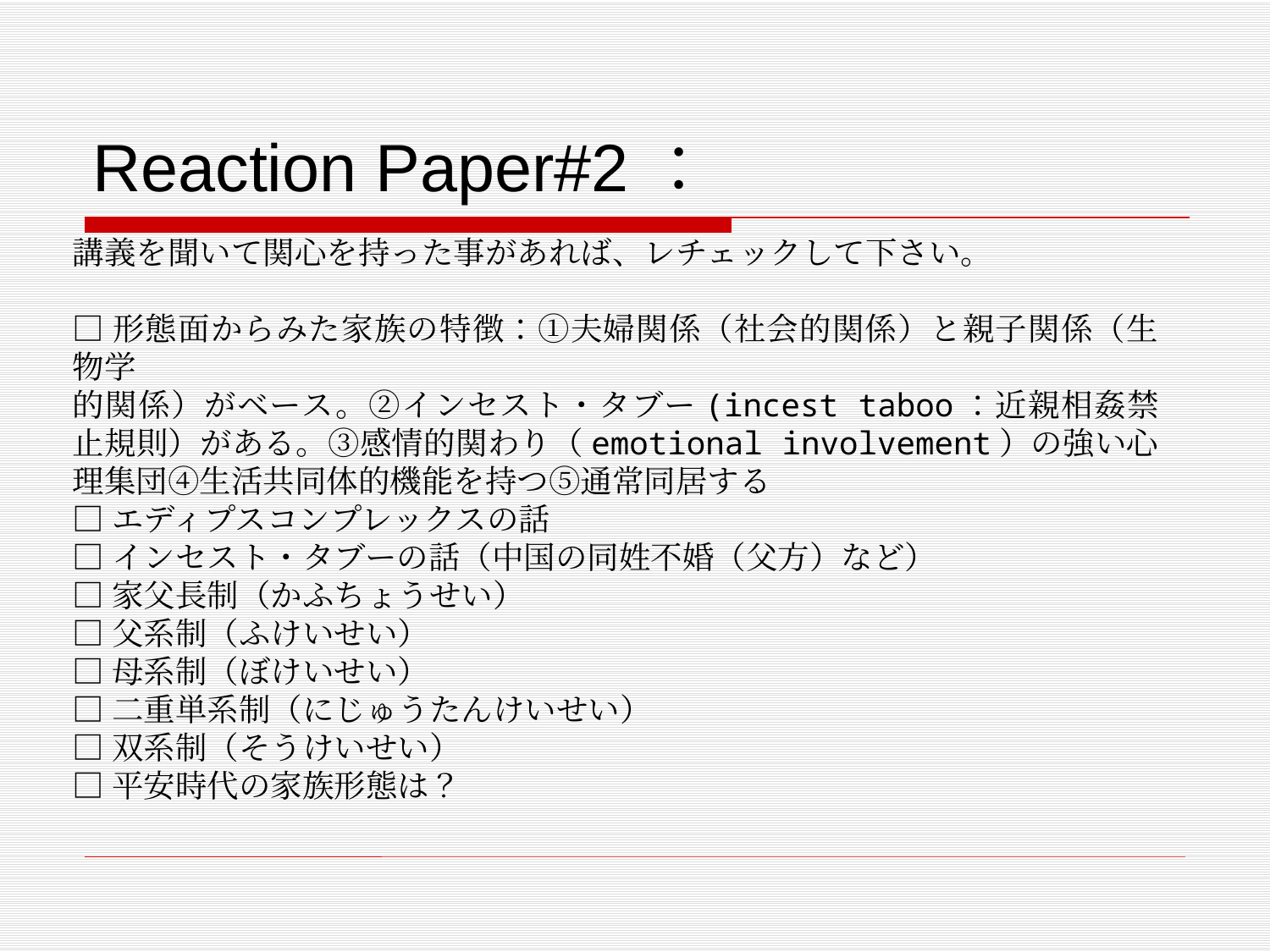

# Reaction Paper#2：
講義を聞いて関心を持った事があれば、レチェックして下さい。

□形態面からみた家族の特徴：①夫婦関係（社会的関係）と親子関係（生物学
的関係）がベース。②インセスト・タブー(incest taboo：近親相姦禁止規則）がある。③感情的関わり（emotional involvement）の強い心理集団④生活共同体的機能を持つ⑤通常同居する
□エディプスコンプレックスの話
□インセスト・タブーの話（中国の同姓不婚（父方）など）
□家父長制（かふちょうせい）
□父系制（ふけいせい）
□母系制（ぼけいせい）
□二重単系制（にじゅうたんけいせい）
□双系制（そうけいせい）
□平安時代の家族形態は？